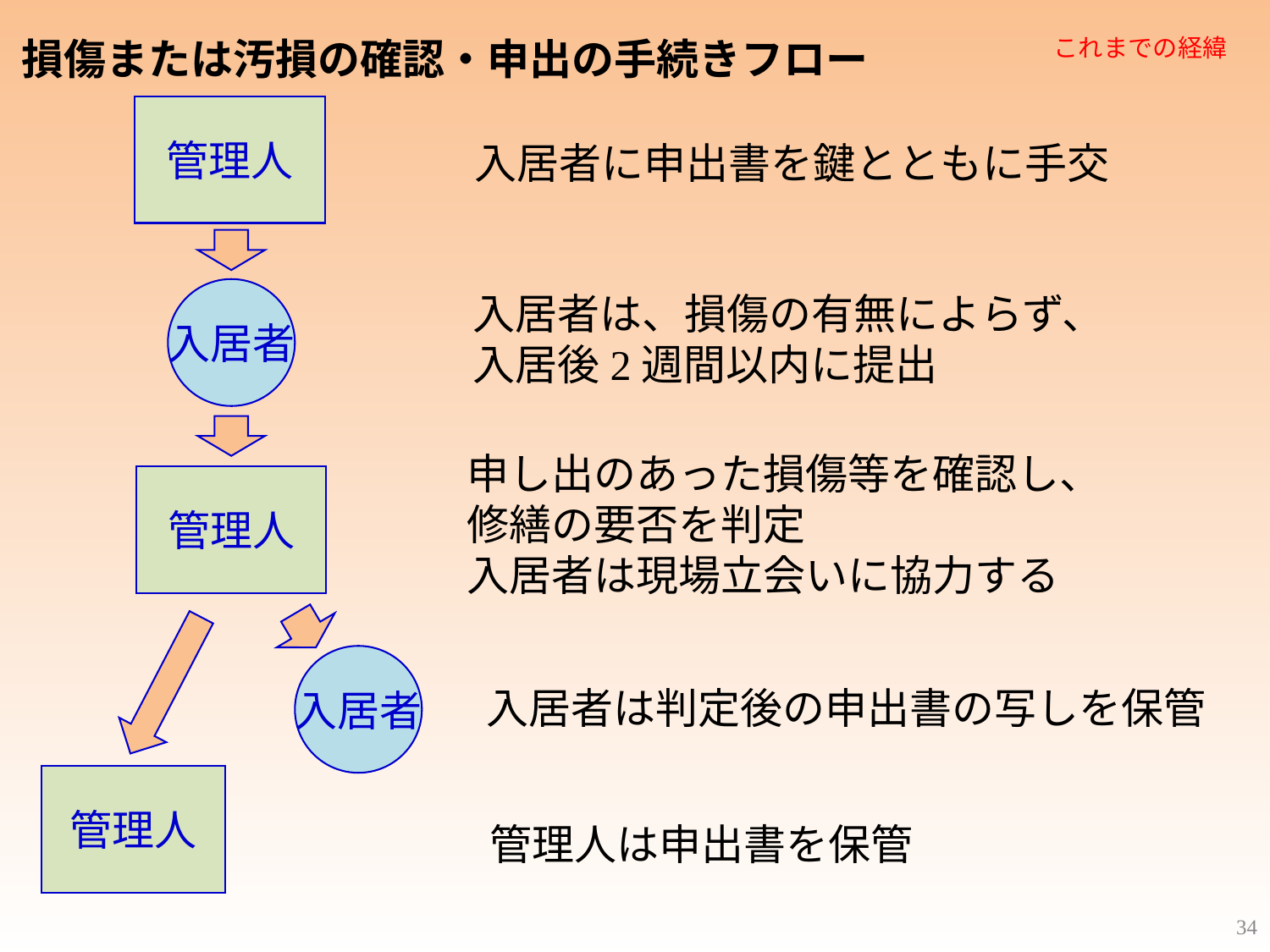

損傷または汚損の確認・申出の手続きフロー
これまでの経緯
管理人
入居者に申出書を鍵とともに手交

入居者
入居者は、損傷の有無によらず、
入居後2週間以内に提出

申し出のあった損傷等を確認し、
修繕の要否を判定
入居者は現場立会いに協力する
管理人

入居者
入居者は判定後の申出書の写しを保管
管理人
管理人は申出書を保管
34